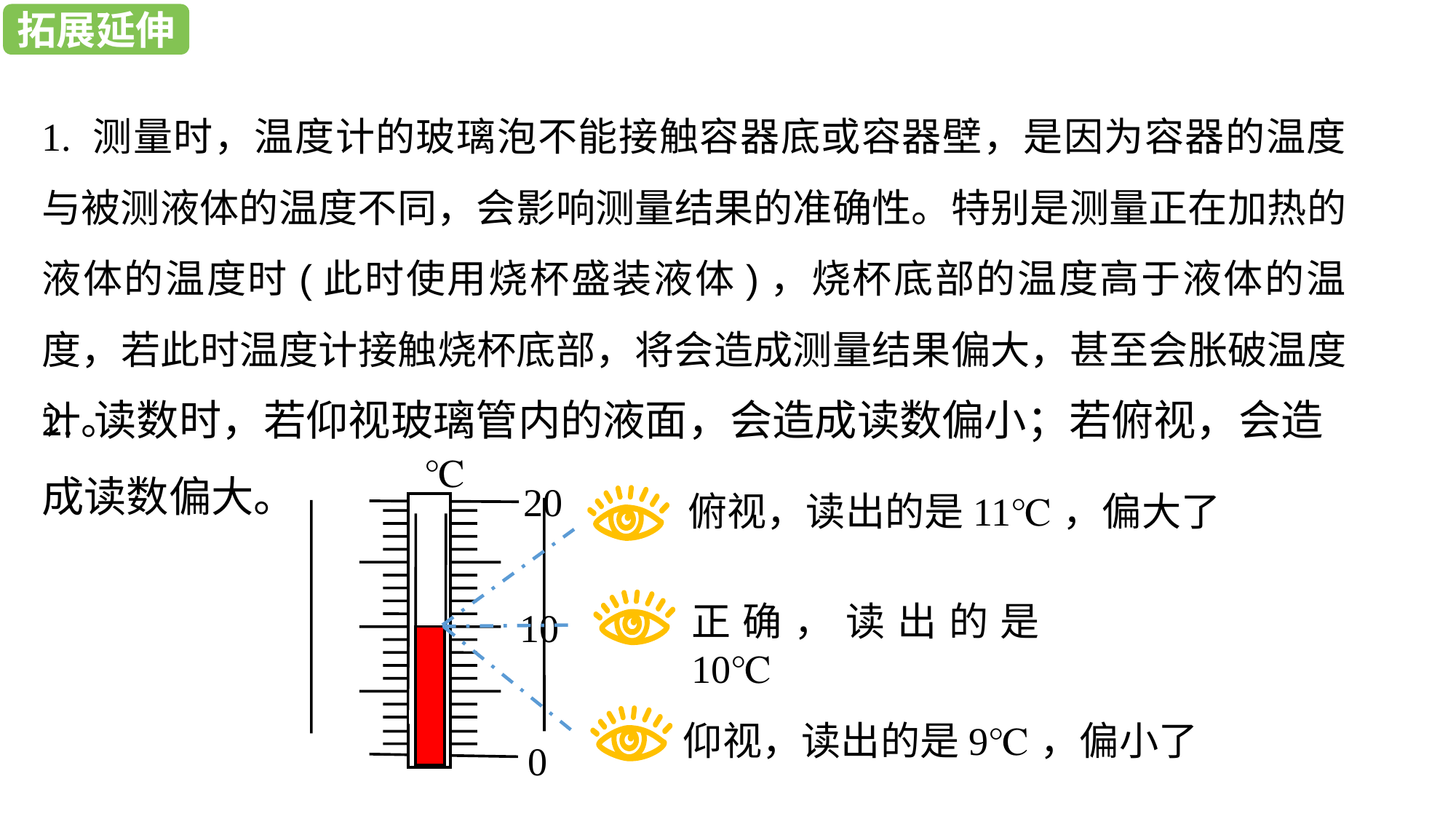

新知探究
拓展延伸
1. 测量时，温度计的玻璃泡不能接触容器底或容器壁，是因为容器的温度与被测液体的温度不同，会影响测量结果的准确性。特别是测量正在加热的液体的温度时(此时使用烧杯盛装液体)，烧杯底部的温度高于液体的温度，若此时温度计接触烧杯底部，将会造成测量结果偏大，甚至会胀破温度计。
2. 读数时，若仰视玻璃管内的液面，会造成读数偏小；若俯视，会造成读数偏大。
℃

10

0
20

俯视，读出的是11℃，偏大了

正确，读出的是10℃

仰视，读出的是9℃，偏小了